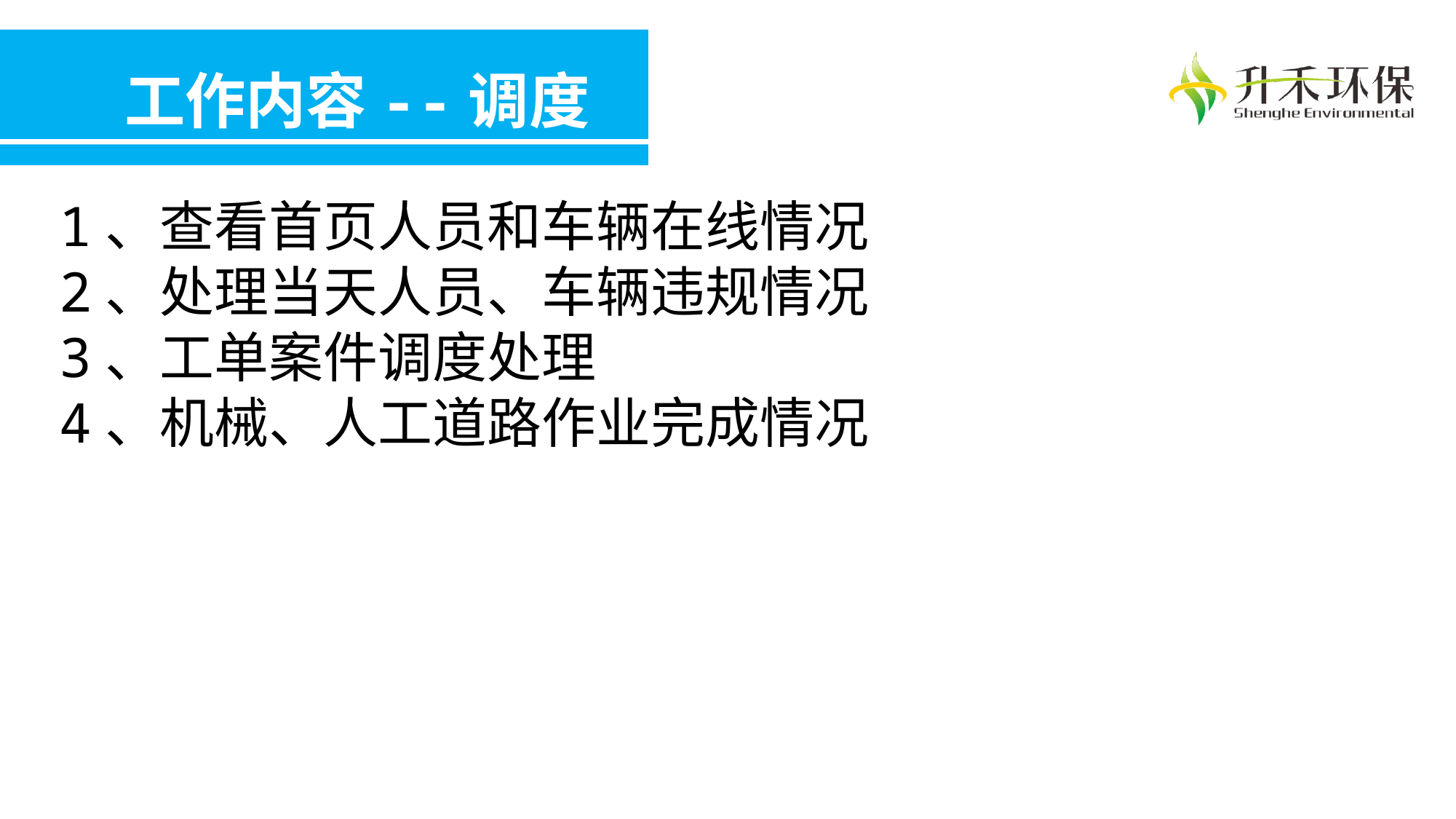

工作内容--调度

1、查看首页人员和车辆在线情况
2、处理当天人员、车辆违规情况
3、工单案件调度处理
4、机械、人工道路作业完成情况